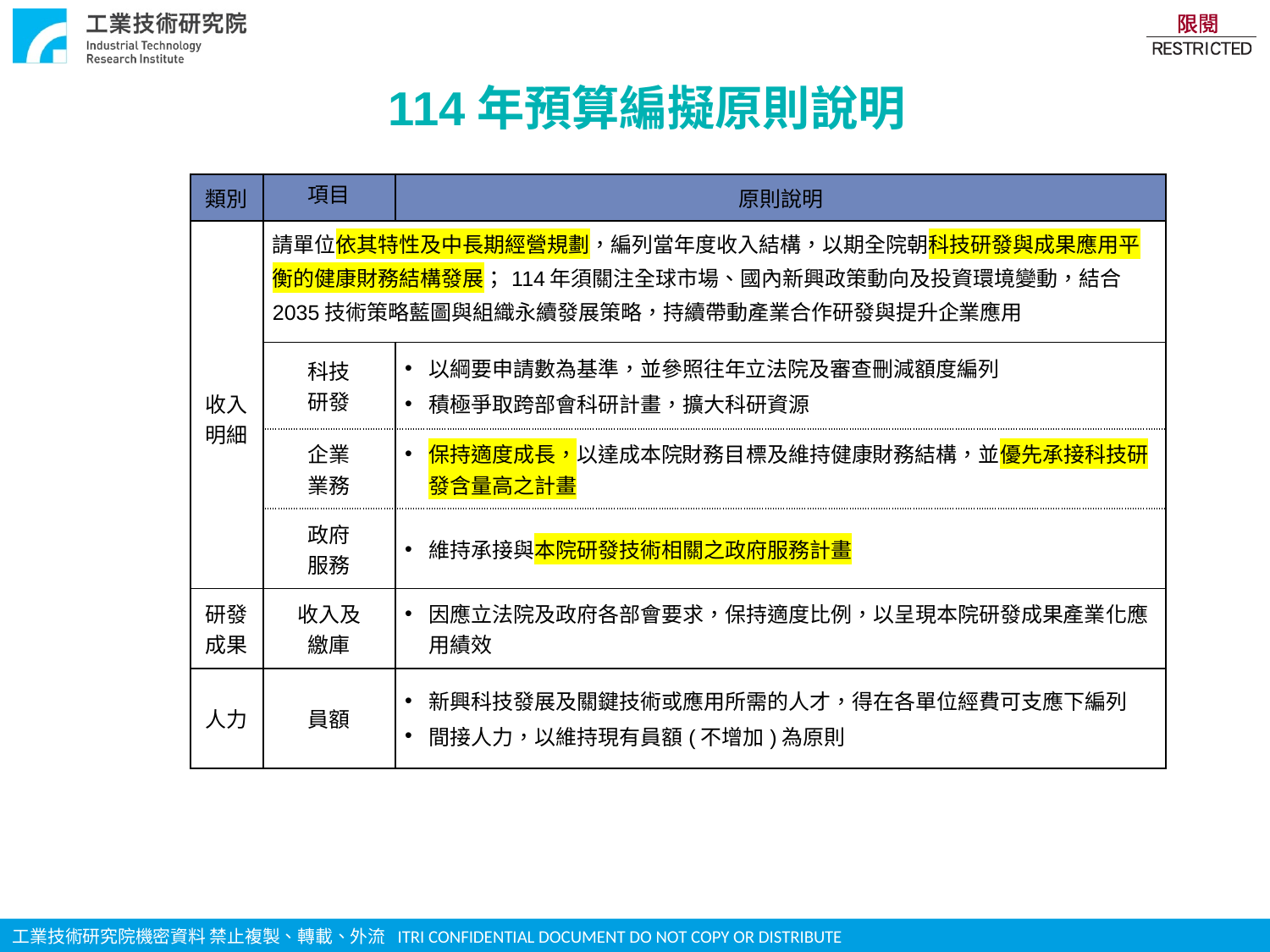

114年預算編擬原則說明
| 類別 | 項目 | 原則說明 |
| --- | --- | --- |
| 收入 明細 | 請單位依其特性及中長期經營規劃，編列當年度收入結構，以期全院朝科技研發與成果應用平衡的健康財務結構發展；114年須關注全球市場、國內新興政策動向及投資環境變動，結合2035技術策略藍圖與組織永續發展策略，持續帶動產業合作研發與提升企業應用 |  |
|  | 科技 研發 | 以綱要申請數為基準，並參照往年立法院及審查刪減額度編列 積極爭取跨部會科研計畫，擴大科研資源 |
|  | 企業 業務 | 保持適度成長，以達成本院財務目標及維持健康財務結構，並優先承接科技研發含量高之計畫 |
|  | 政府 服務 | 維持承接與本院研發技術相關之政府服務計畫 |
| 研發 成果 | 收入及 繳庫 | 因應立法院及政府各部會要求，保持適度比例，以呈現本院研發成果產業化應用績效 |
| 人力 | 員額 | 新興科技發展及關鍵技術或應用所需的人才，得在各單位經費可支應下編列 間接人力，以維持現有員額(不增加)為原則 |
26